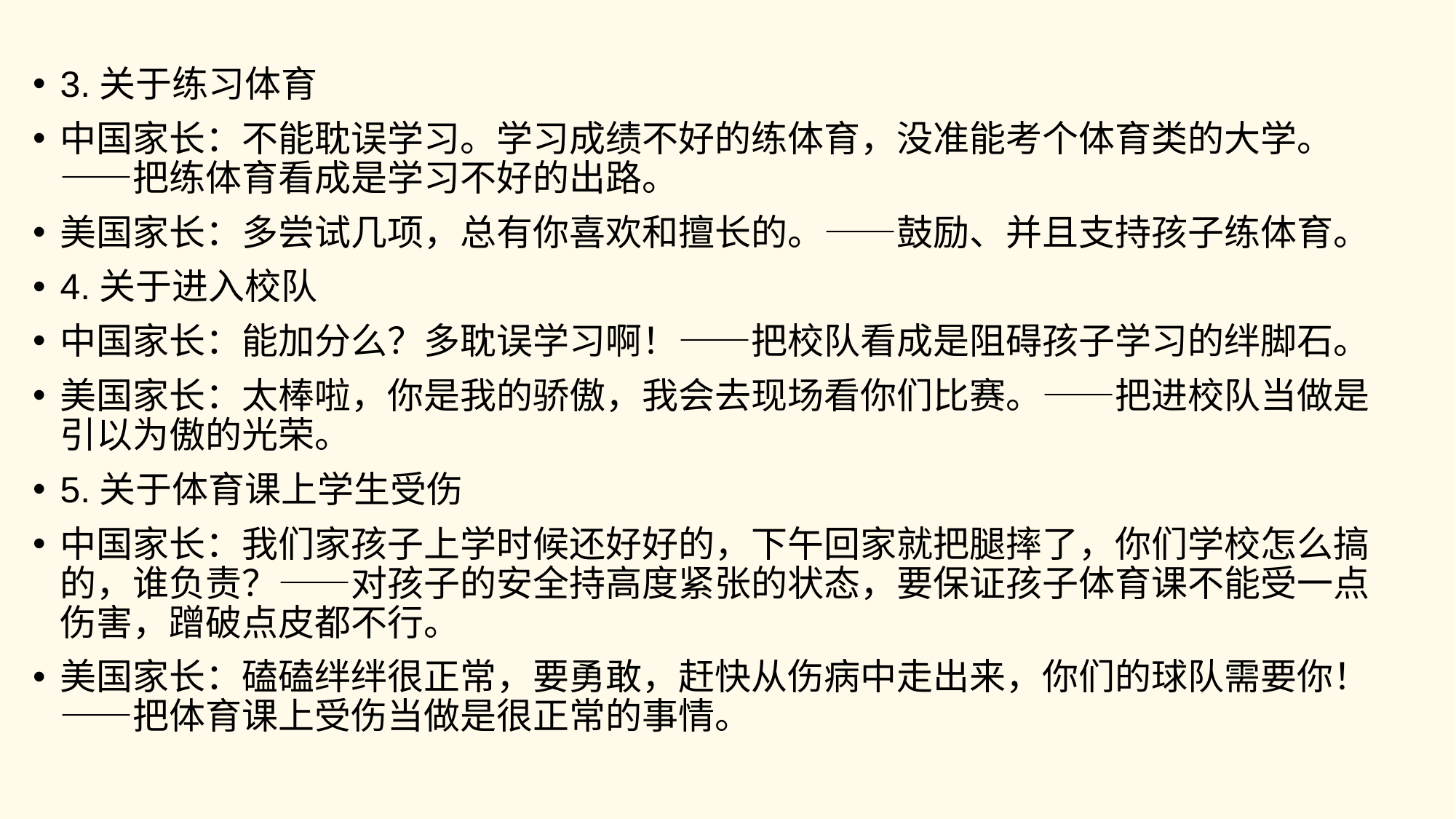

#
3.关于练习体育
中国家长：不能耽误学习。学习成绩不好的练体育，没准能考个体育类的大学。——把练体育看成是学习不好的出路。
美国家长：多尝试几项，总有你喜欢和擅长的。——鼓励、并且支持孩子练体育。
4.关于进入校队
中国家长：能加分么？多耽误学习啊！——把校队看成是阻碍孩子学习的绊脚石。
美国家长：太棒啦，你是我的骄傲，我会去现场看你们比赛。——把进校队当做是引以为傲的光荣。
5.关于体育课上学生受伤
中国家长：我们家孩子上学时候还好好的，下午回家就把腿摔了，你们学校怎么搞的，谁负责？——对孩子的安全持高度紧张的状态，要保证孩子体育课不能受一点伤害，蹭破点皮都不行。
美国家长：磕磕绊绊很正常，要勇敢，赶快从伤病中走出来，你们的球队需要你！——把体育课上受伤当做是很正常的事情。